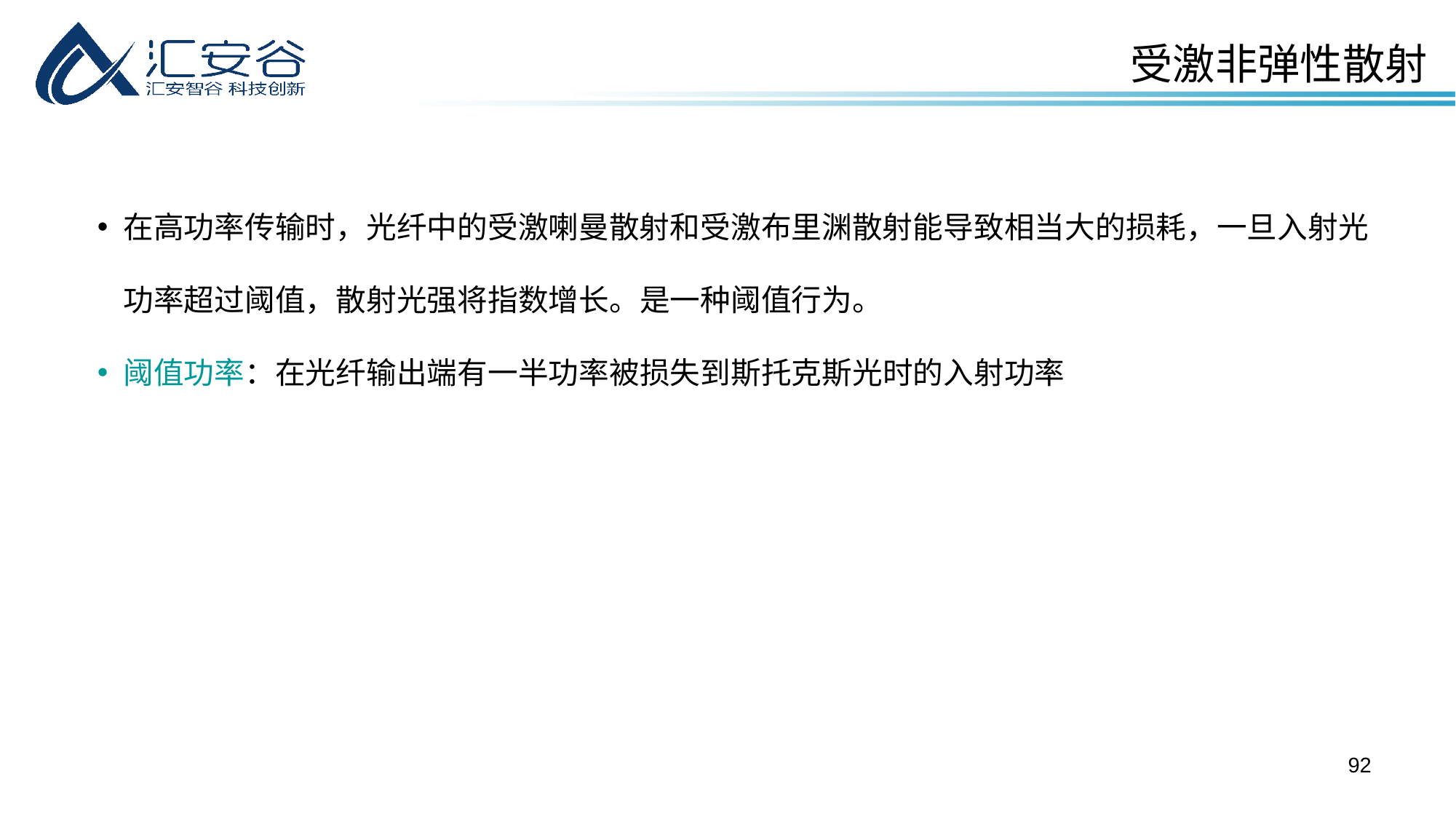

受激非弹性散射

在高功率传输时，光纤中的受激喇曼散射和受激布里渊散射能导致相当大的损耗，一旦入射光功率超过阈值，散射光强将指数增长。是一种阈值行为。
阈值功率：在光纤输出端有一半功率被损失到斯托克斯光时的入射功率
92